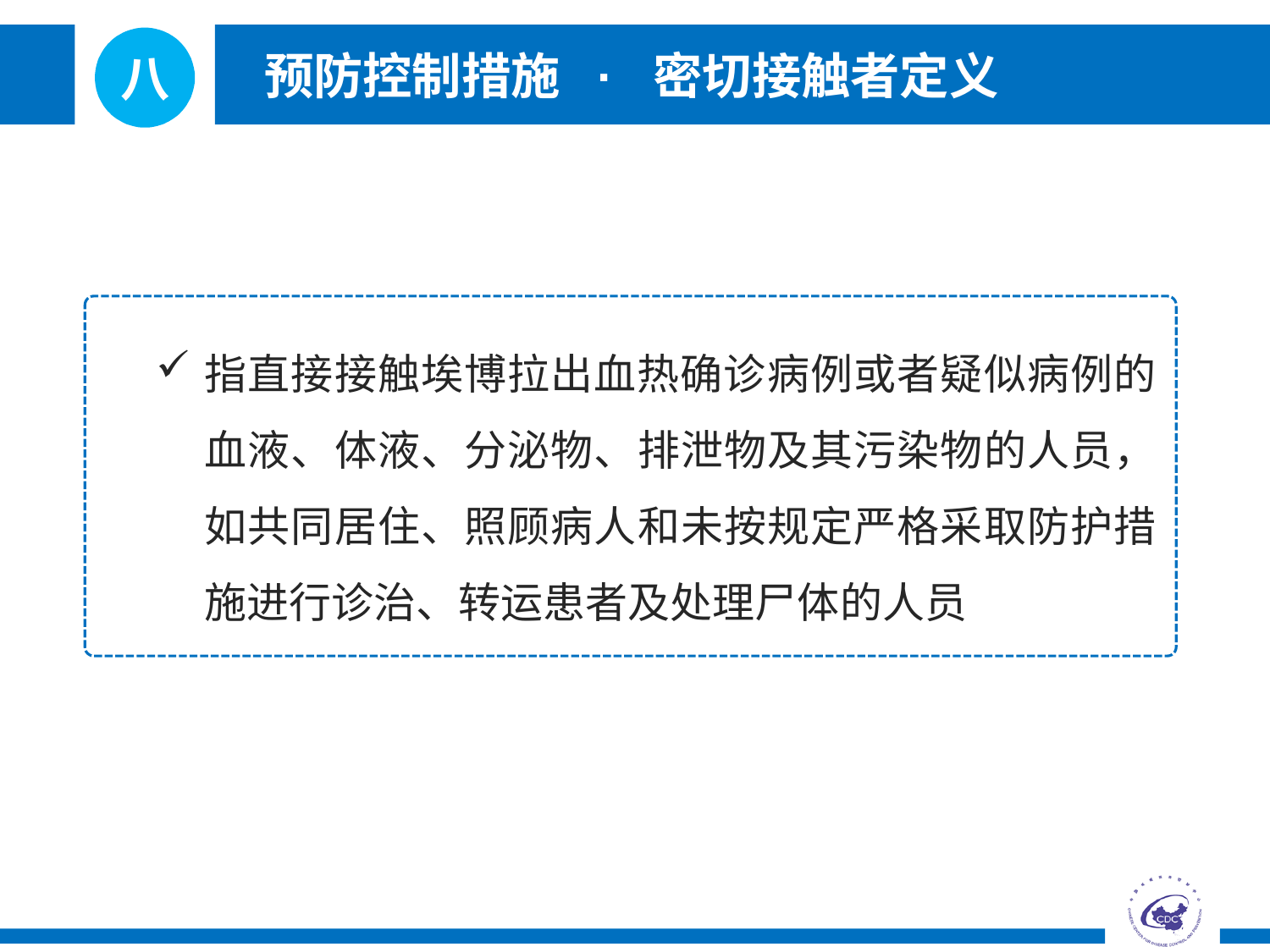

八
预防控制措施
·  密切接触者定义

指直接接触埃博拉出血热确诊病例或者疑似病例的血液、体液、分泌物、排泄物及其污染物的人员，如共同居住、照顾病人和未按规定严格采取防护措施进行诊治、转运患者及处理尸体的人员